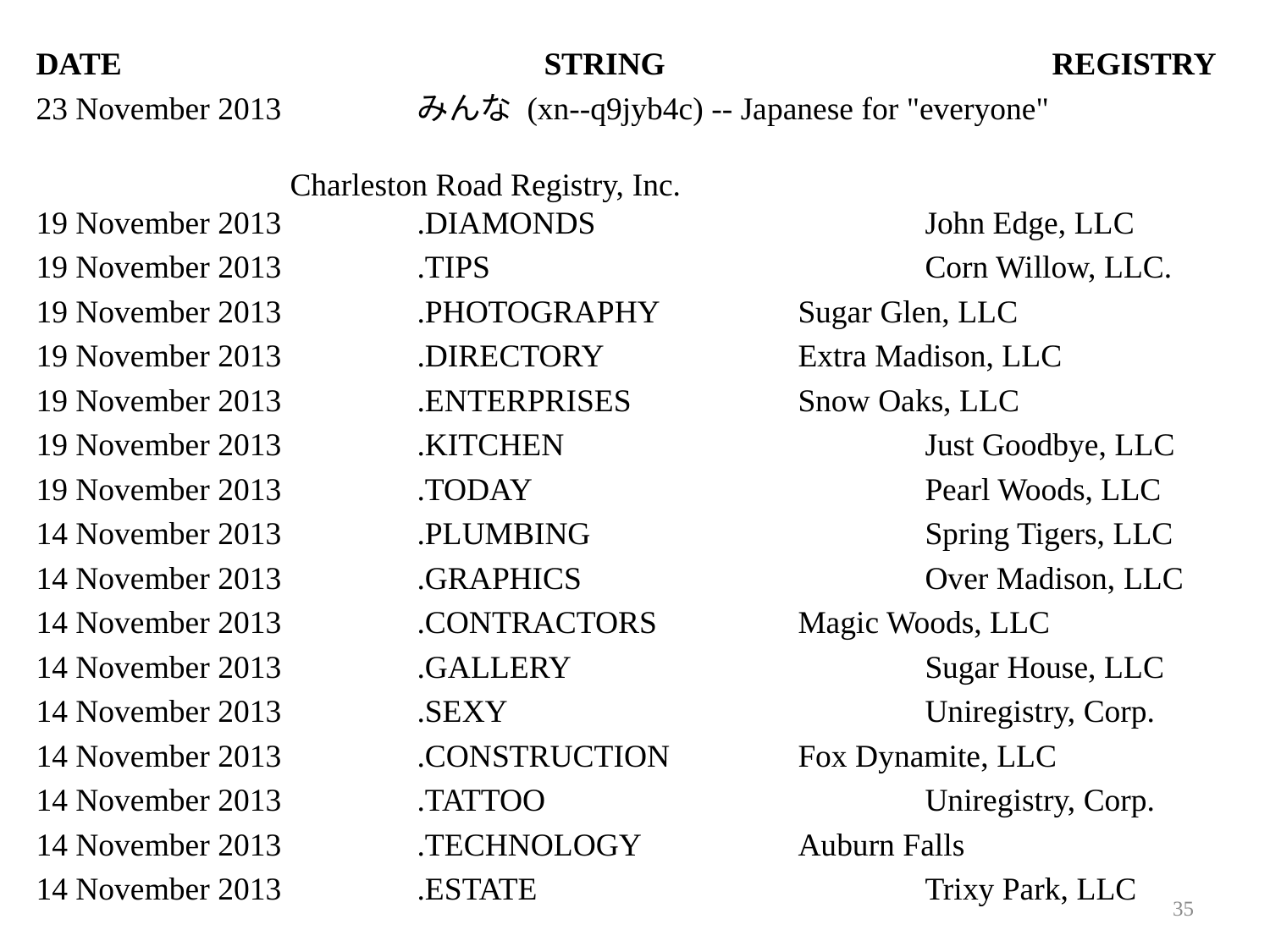

DATE 				STRING 			REGISTRY
23 November 2013 		みんな (xn--q9jyb4c) -- Japanese for "everyone"
											Charleston Road Registry, Inc.
19 November 2013 		.DIAMONDS 			John Edge, LLC
19 November 2013 		.TIPS				Corn Willow, LLC.
19 November 2013 		.PHOTOGRAPHY 		Sugar Glen, LLC
19 November 2013 		.DIRECTORY 		Extra Madison, LLC
19 November 2013 		.ENTERPRISES 		Snow Oaks, LLC
19 November 2013 		.KITCHEN 			Just Goodbye, LLC
19 November 2013 		.TODAY 				Pearl Woods, LLC
14 November 2013 		.PLUMBING 			Spring Tigers, LLC
14 November 2013 		.GRAPHICS	 		Over Madison, LLC
14 November 2013		.CONTRACTORS		Magic Woods, LLC
14 November 2013		.GALLERY			Sugar House, LLC
14 November 2013		.SEXY				Uniregistry, Corp.
14 November 2013		.CONSTRUCTION		Fox Dynamite, LLC
14 November 2013		.TATTOO			Uniregistry, Corp.
14 November 2013		.TECHNOLOGY		Auburn Falls
14 November 2013		.ESTATE				Trixy Park, LLC
35